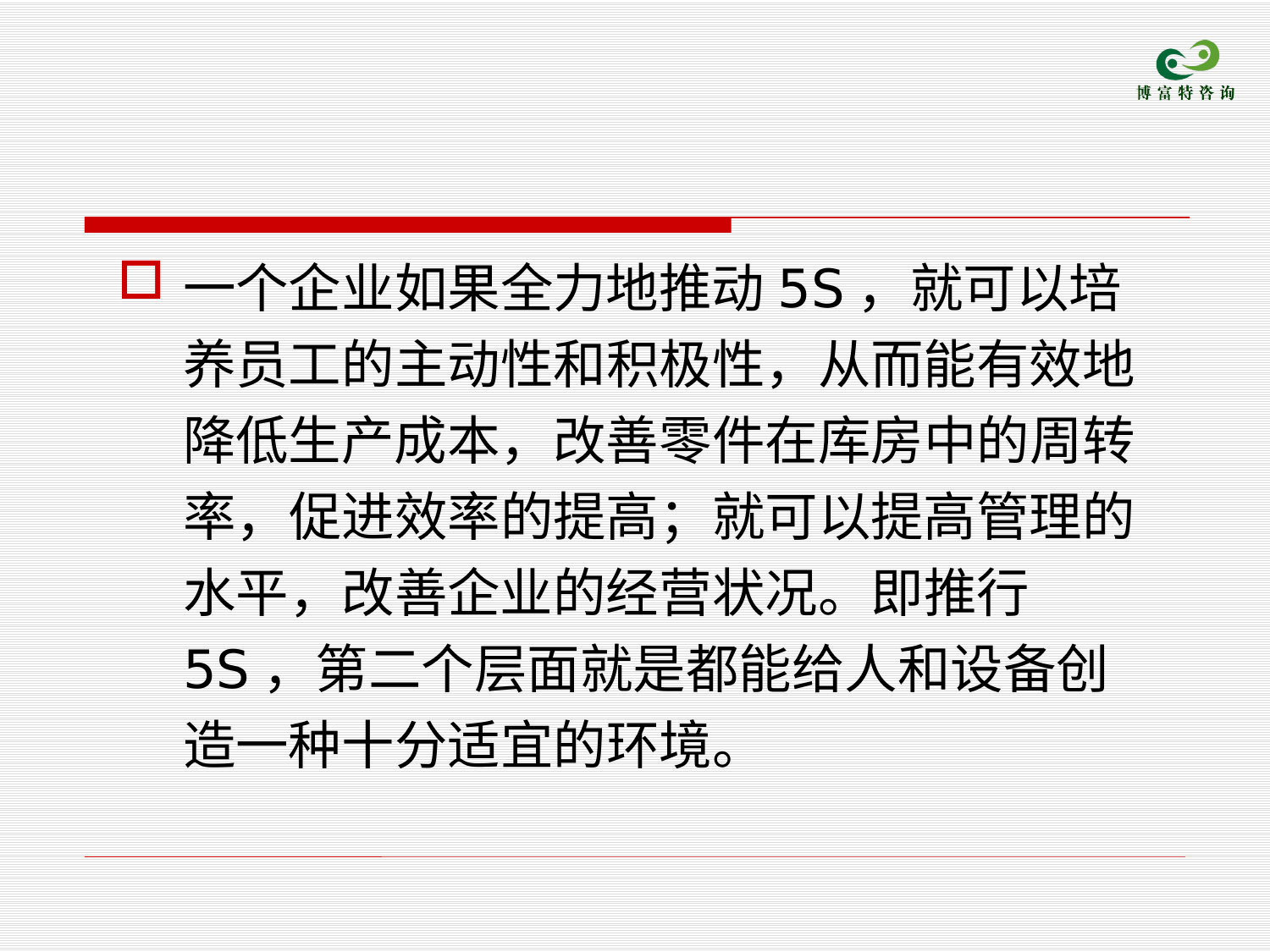

一个企业如果全力地推动5S，就可以培养员工的主动性和积极性，从而能有效地降低生产成本，改善零件在库房中的周转率，促进效率的提高；就可以提高管理的水平，改善企业的经营状况。即推行5S，第二个层面就是都能给人和设备创造一种十分适宜的环境。
48